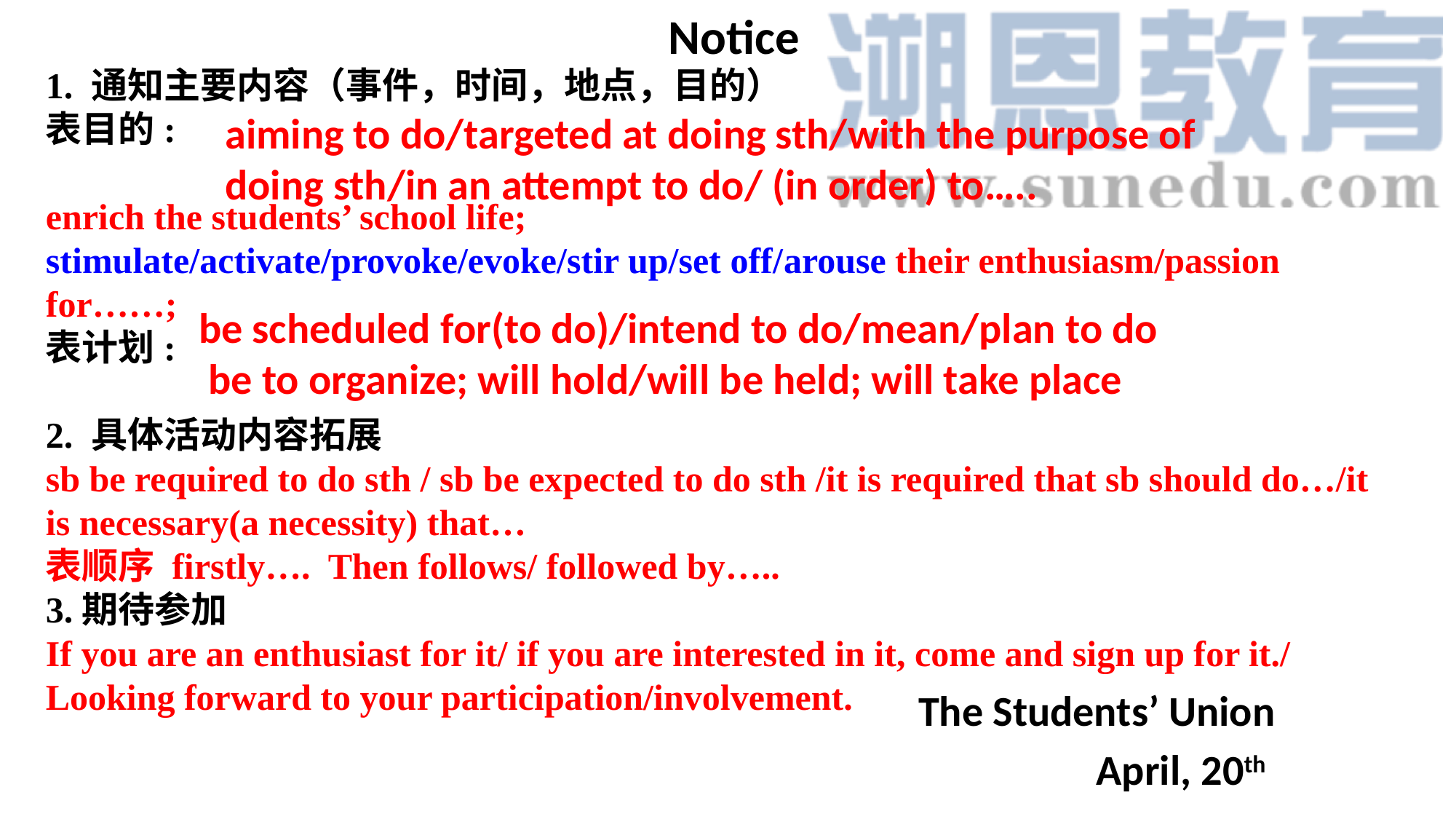

Notice

The Students’ Union
April, 20th

1. 通知主要内容（事件，时间，地点，目的）
表目的:

enrich the students’ school life;
stimulate/activate/provoke/evoke/stir up/set off/arouse their enthusiasm/passion for……;
表计划:

2. 具体活动内容拓展
sb be required to do sth / sb be expected to do sth /it is required that sb should do…/it is necessary(a necessity) that…
表顺序 firstly….  Then follows/ followed by…..
3.期待参加
If you are an enthusiast for it/ if you are interested in it, come and sign up for it./ Looking forward to your participation/involvement.
aiming to do/targeted at doing sth/with the purpose of doing sth/in an attempt to do/ (in order) to…..
be scheduled for(to do)/intend to do/mean/plan to do
 be to organize; will hold/will be held; will take place